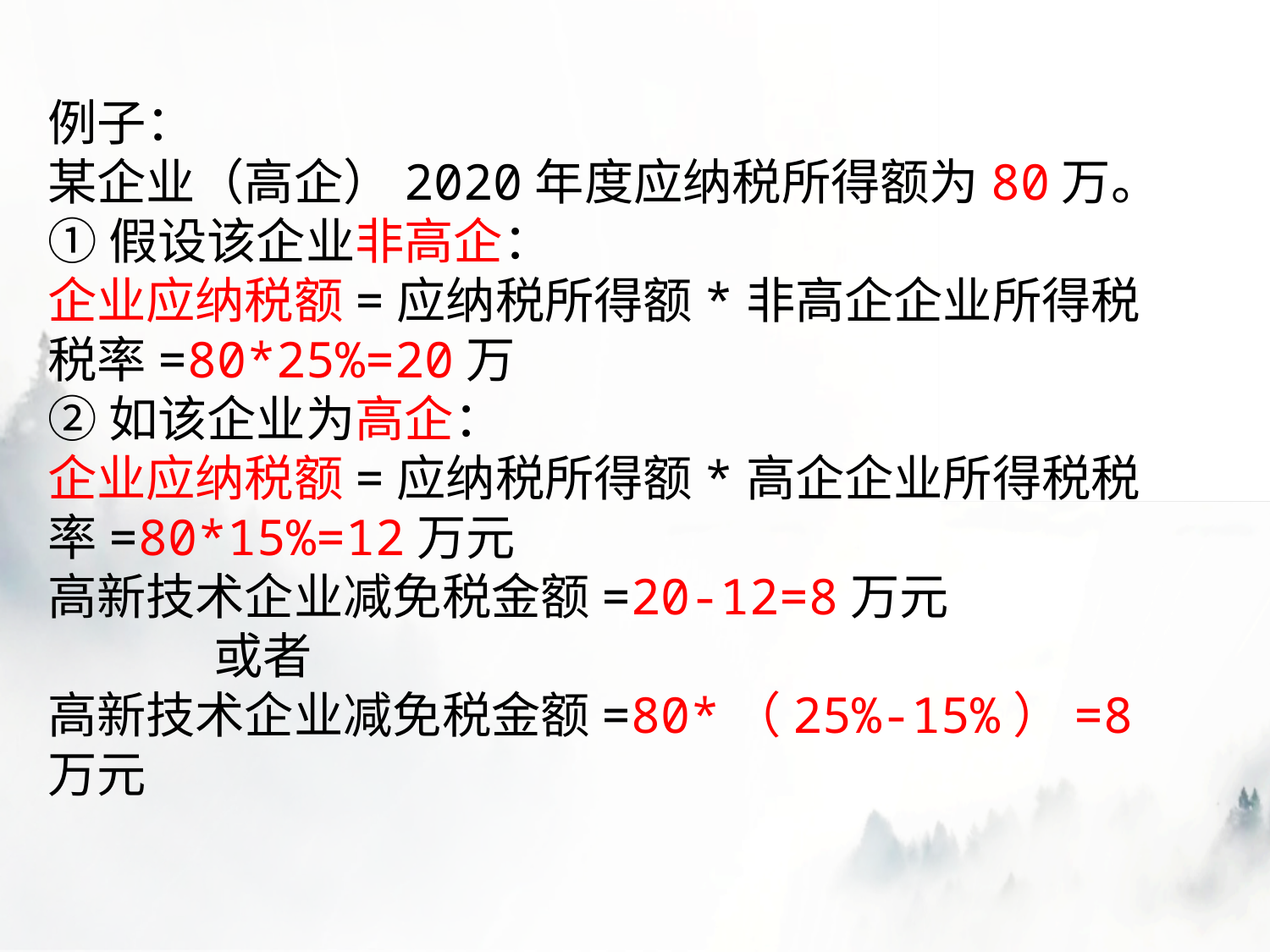

例子：
某企业（高企）2020年度应纳税所得额为80万。
①假设该企业非高企：
企业应纳税额=应纳税所得额*非高企企业所得税税率=80*25%=20万
②如该企业为高企：
企业应纳税额=应纳税所得额*高企企业所得税税率=80*15%=12万元
高新技术企业减免税金额=20-12=8万元
              或者
高新技术企业减免税金额=80*（25%-15%）=8万元